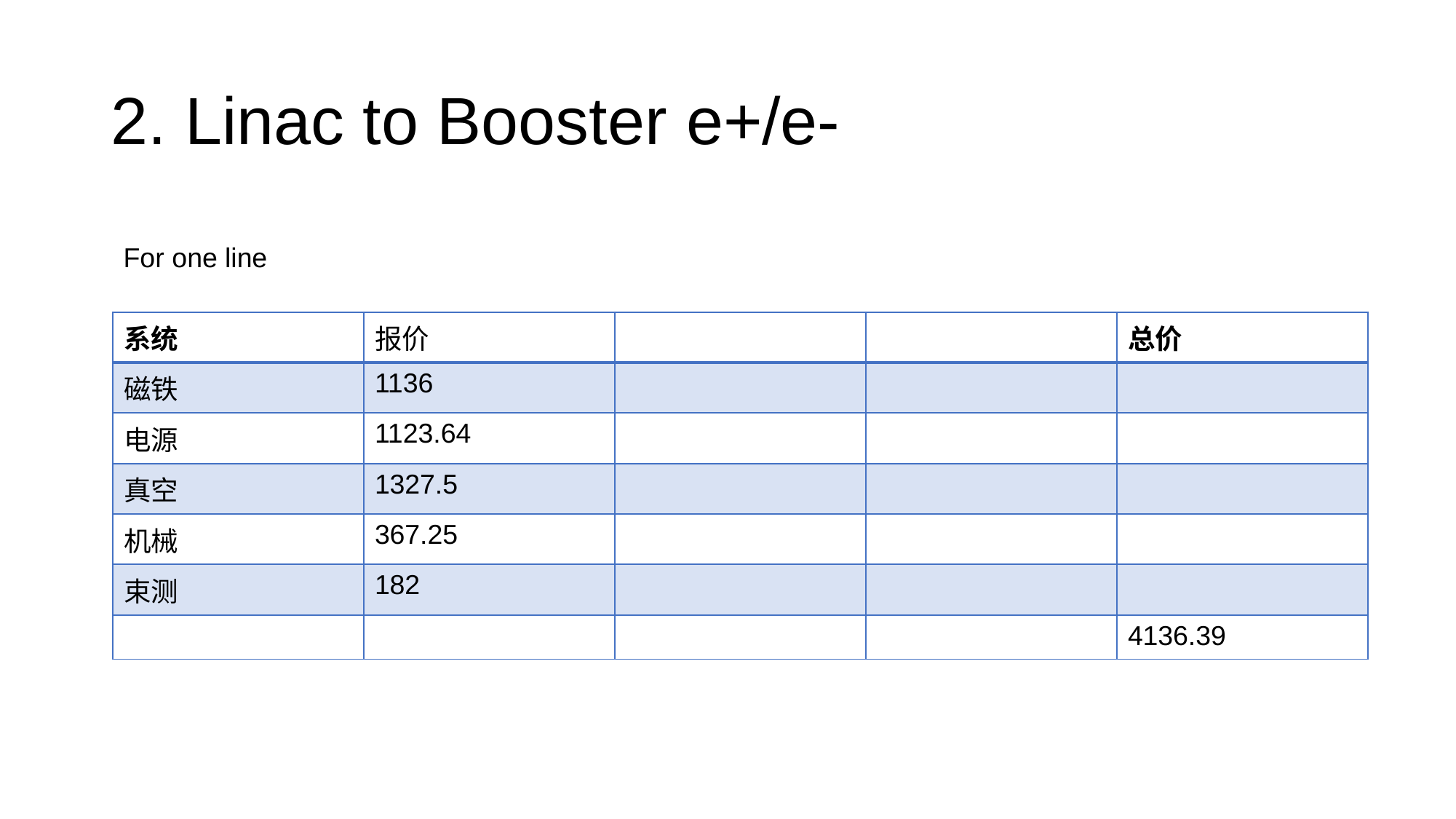

# 2. Linac to Booster e+/e-
For one line
| 系统 | 报价 |  |  | 总价 |
| --- | --- | --- | --- | --- |
| 磁铁 | 1136 |  |  |  |
| 电源 | 1123.64 |  |  |  |
| 真空 | 1327.5 |  |  |  |
| 机械 | 367.25 |  |  |  |
| 束测 | 182 |  |  |  |
|  |  |  |  | 4136.39 |